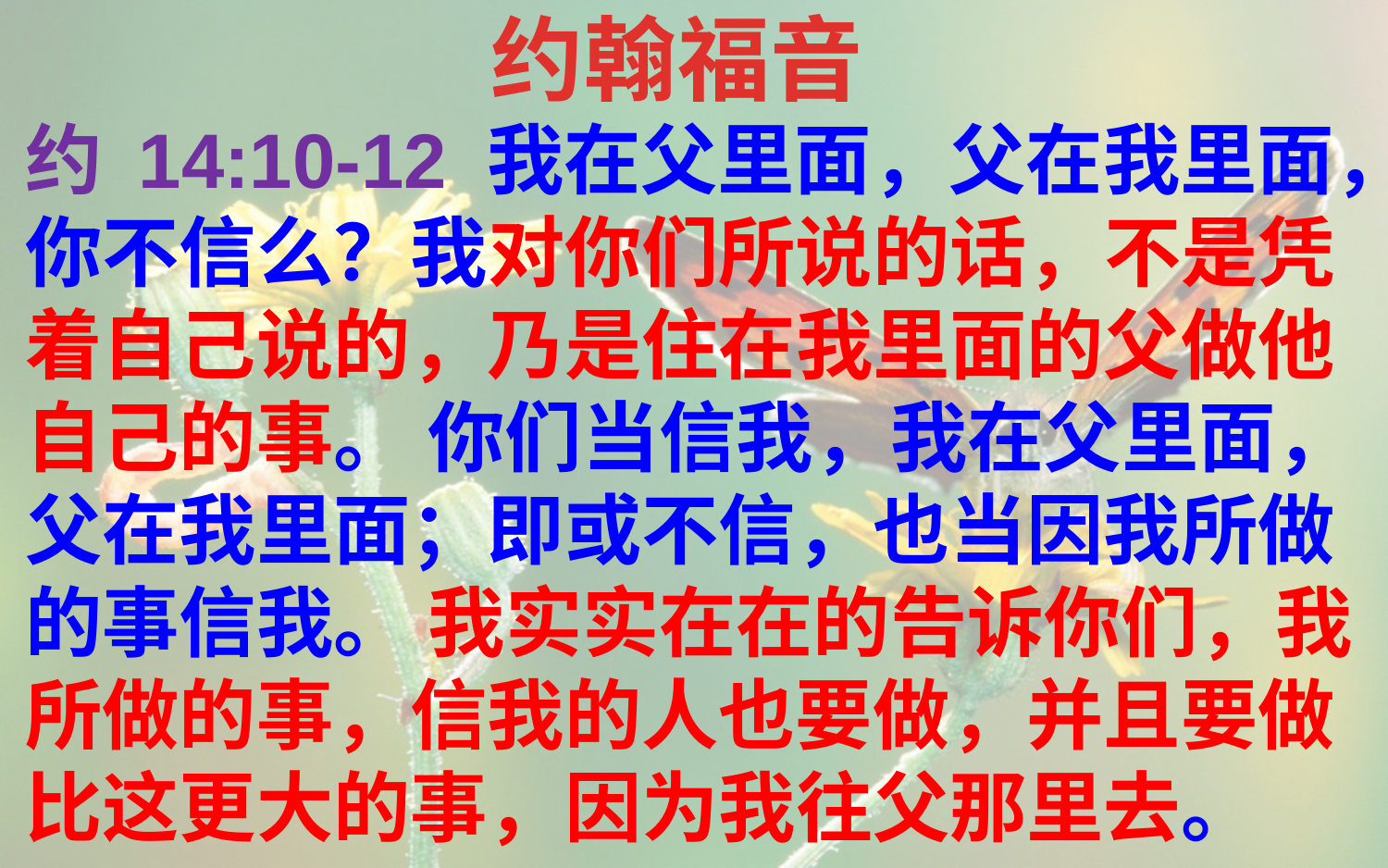

约翰福音
约 14:10-12 我在父里面，父在我里面，你不信么？我对你们所说的话，不是凭着自己说的，乃是住在我里面的父做他自己的事。 你们当信我，我在父里面，父在我里面；即或不信，也当因我所做的事信我。 我实实在在的告诉你们，我所做的事，信我的人也要做，并且要做比这更大的事，因为我往父那里去。